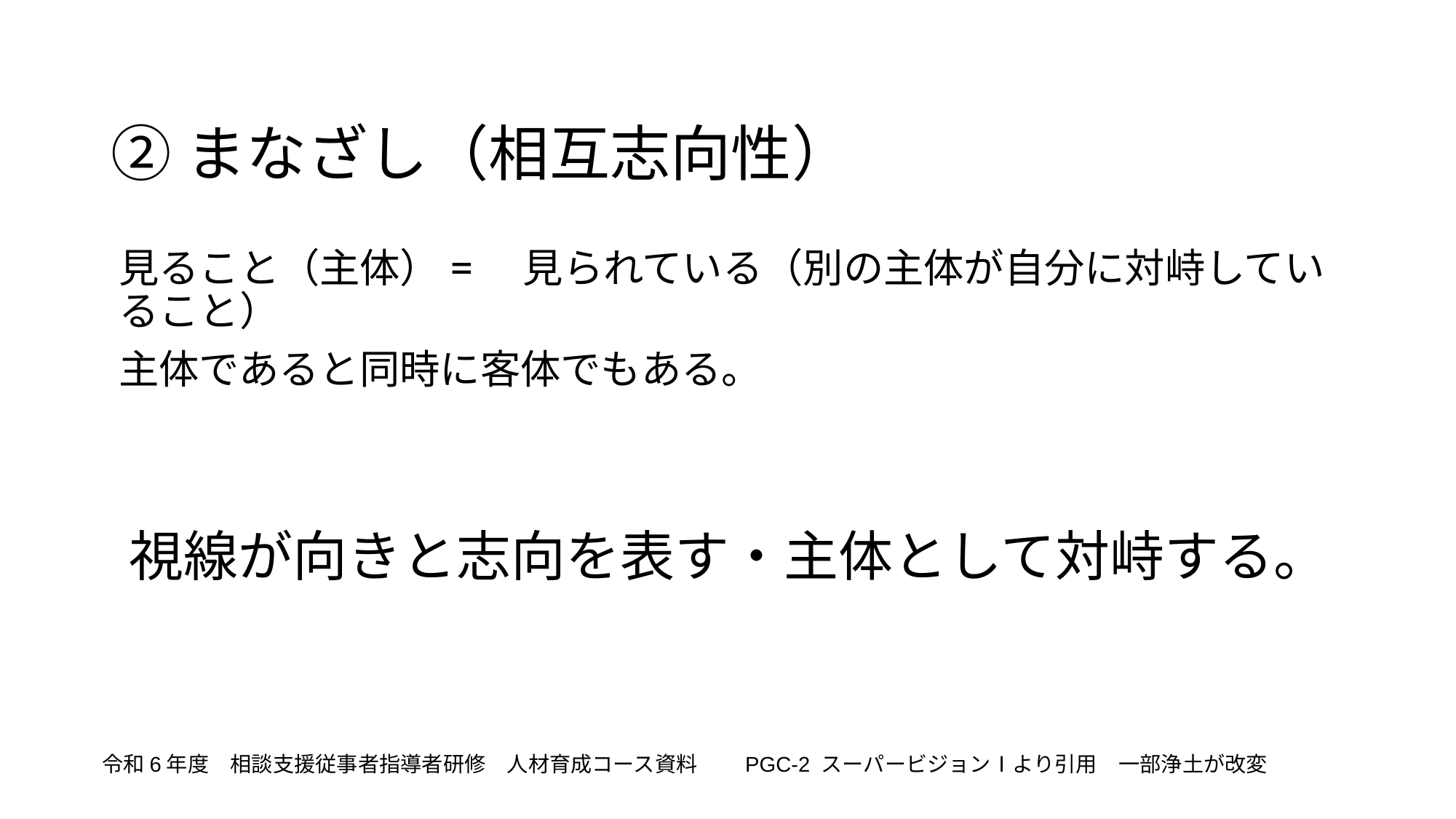

②まなざし（相互志向性）
見ること（主体）=　見られている（別の主体が自分に対峙していること）
主体であると同時に客体でもある。
視線が向きと志向を表す・主体として対峙する。
令和6年度　相談支援従事者指導者研修　人材育成コース資料　　PGC-2 スーパービジョンⅠより引用　一部浄土が改変